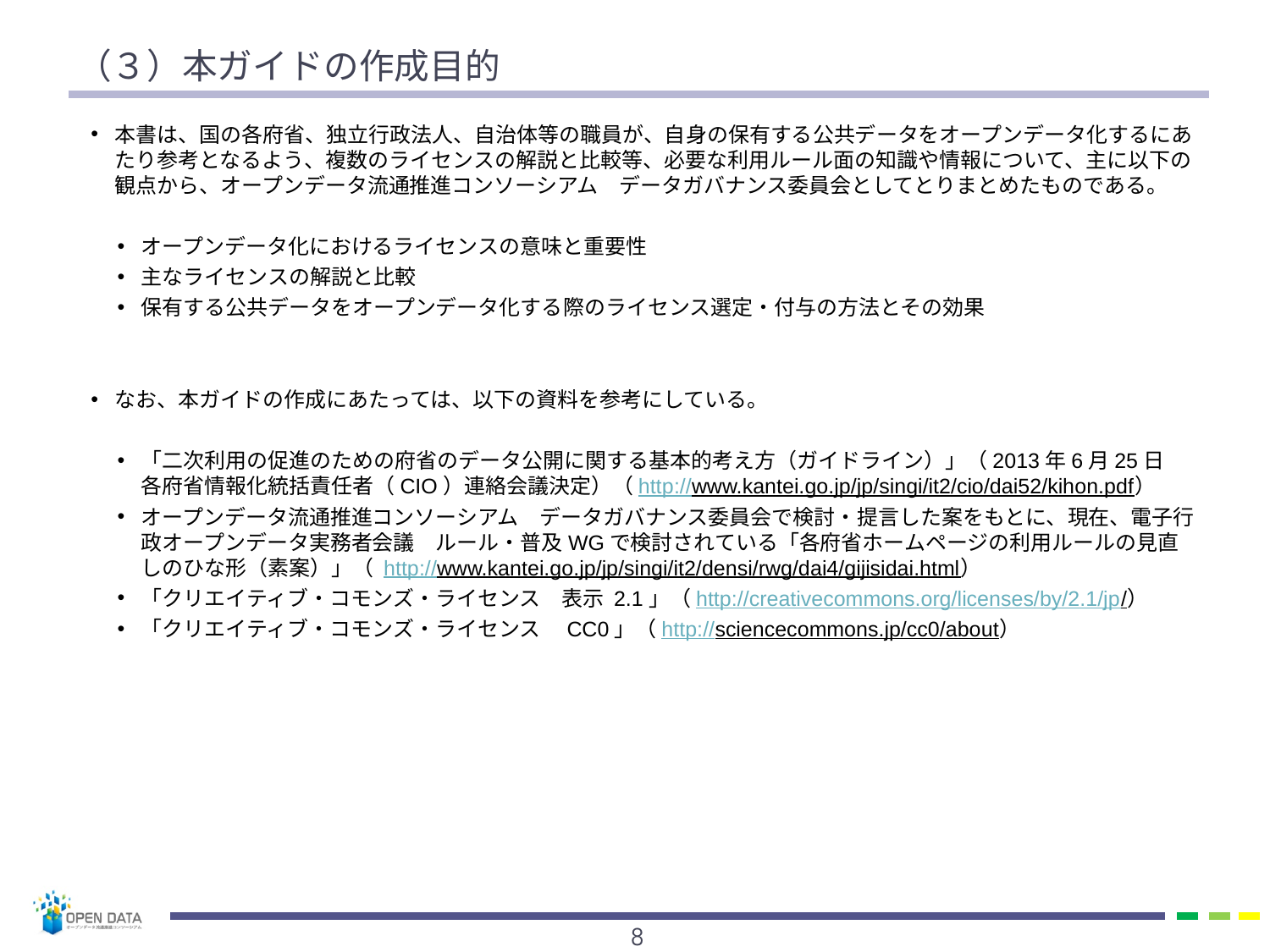

# （３）本ガイドの作成目的
本書は、国の各府省、独立行政法人、自治体等の職員が、自身の保有する公共データをオープンデータ化するにあたり参考となるよう、複数のライセンスの解説と比較等、必要な利用ルール面の知識や情報について、主に以下の観点から、オープンデータ流通推進コンソーシアム　データガバナンス委員会としてとりまとめたものである。

オープンデータ化におけるライセンスの意味と重要性
主なライセンスの解説と比較
保有する公共データをオープンデータ化する際のライセンス選定・付与の方法とその効果

なお、本ガイドの作成にあたっては、以下の資料を参考にしている。

「二次利用の促進のための府省のデータ公開に関する基本的考え方（ガイドライン）」（2013年6月25日　各府省情報化統括責任者（CIO）連絡会議決定）（http://www.kantei.go.jp/jp/singi/it2/cio/dai52/kihon.pdf）
オープンデータ流通推進コンソーシアム　データガバナンス委員会で検討・提言した案をもとに、現在、電子行政オープンデータ実務者会議　ルール・普及WGで検討されている「各府省ホームページの利用ルールの見直しのひな形（素案）」（ http://www.kantei.go.jp/jp/singi/it2/densi/rwg/dai4/gijisidai.html）
「クリエイティブ・コモンズ・ライセンス　表示 2.1」（http://creativecommons.org/licenses/by/2.1/jp/）
「クリエイティブ・コモンズ・ライセンス　CC0」（http://sciencecommons.jp/cc0/about）
8